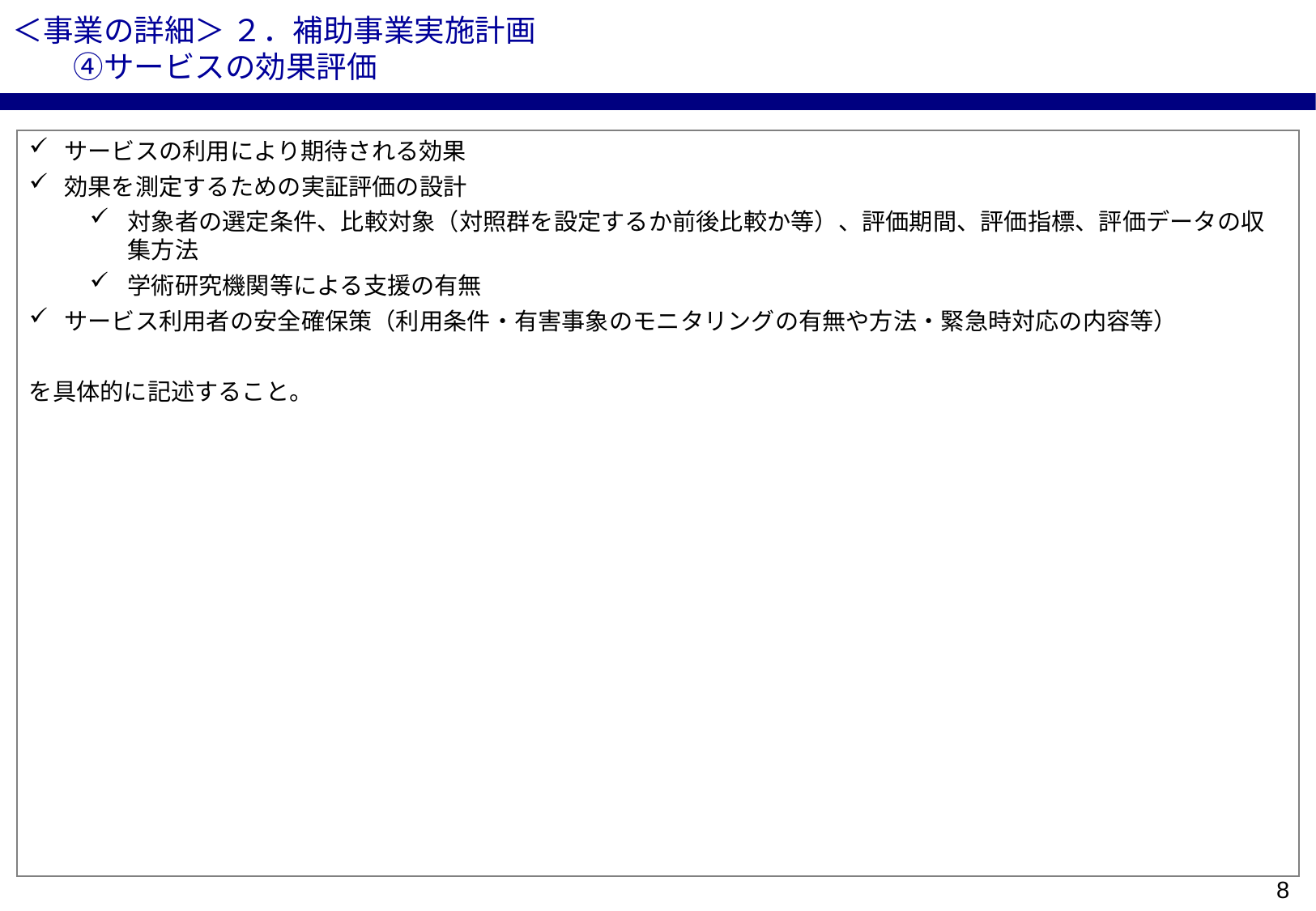

＜事業の詳細＞ ２．補助事業実施計画
　　④サービスの効果評価
サービスの利用により期待される効果
効果を測定するための実証評価の設計
対象者の選定条件、比較対象（対照群を設定するか前後比較か等）、評価期間、評価指標、評価データの収集方法
学術研究機関等による支援の有無
サービス利用者の安全確保策（利用条件・有害事象のモニタリングの有無や方法・緊急時対応の内容等）

を具体的に記述すること。